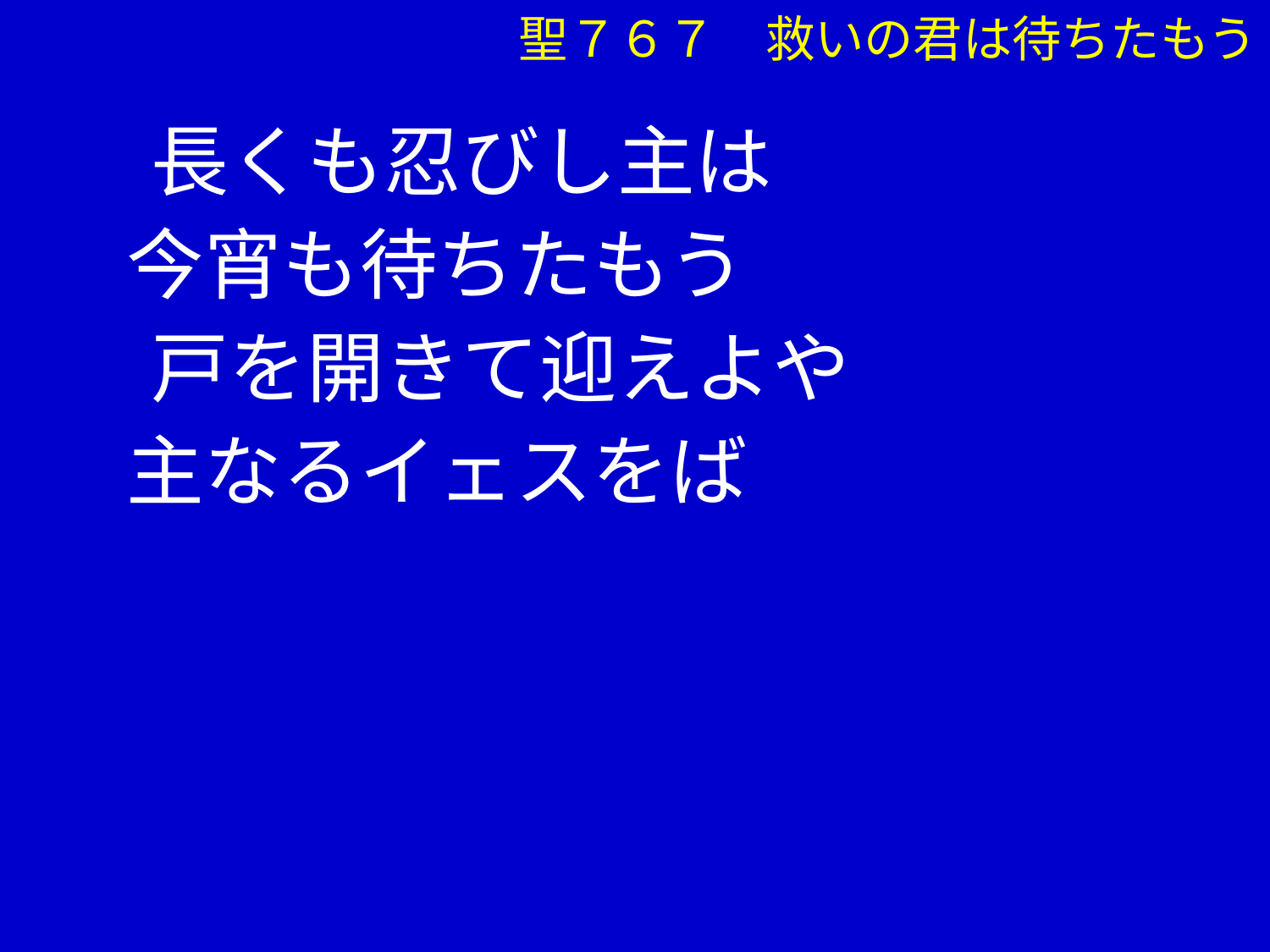

聖７６７　救いの君は待ちたもう
　 長くも忍びし主は
   今宵も待ちたもう
　 戸を開きて迎えよや
   主なるイェスをば